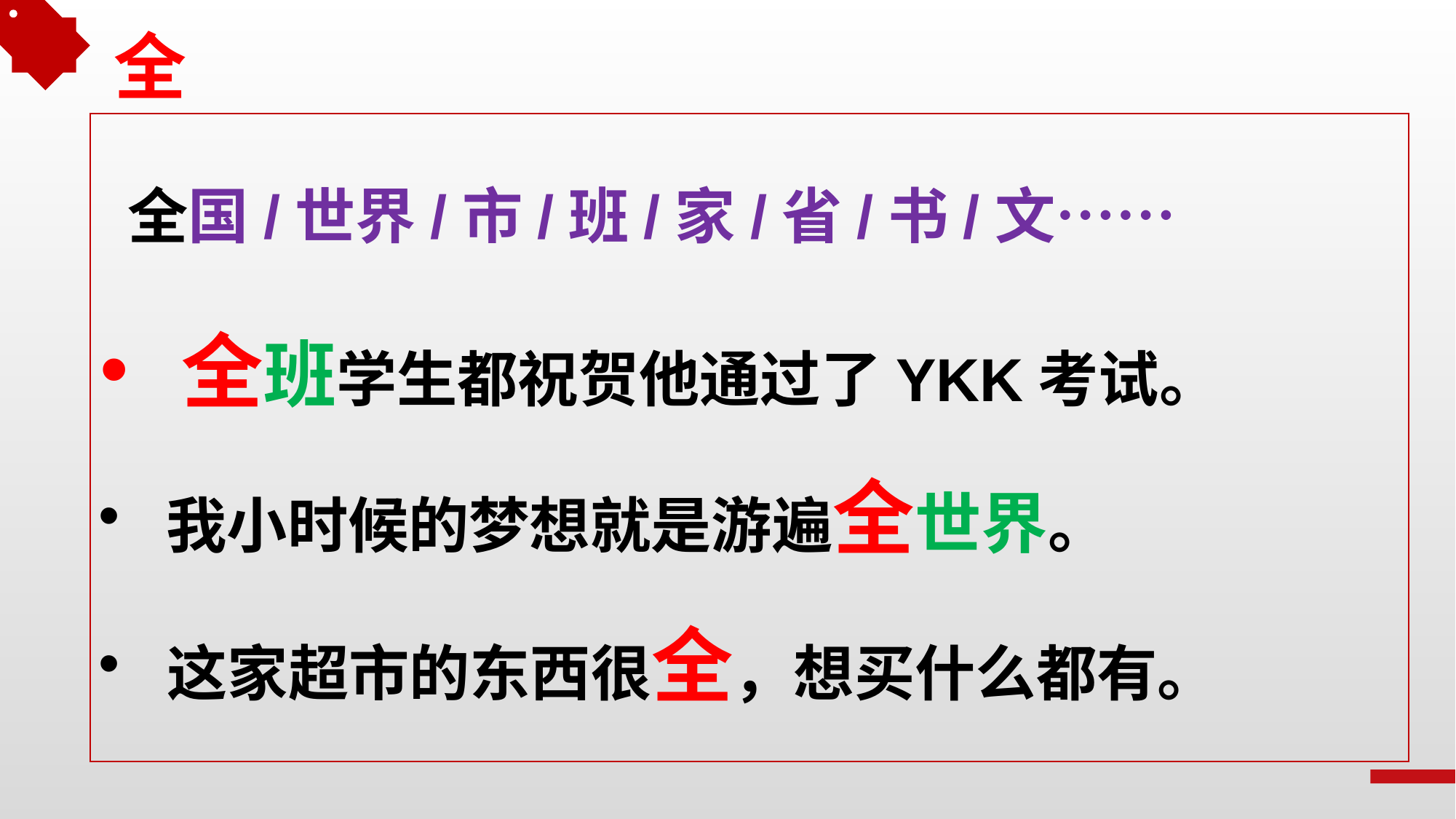

全

全国/世界/市/班/家/省/书/文……
全班学生都祝贺他通过了YKK考试。
我小时候的梦想就是游遍全世界。
这家超市的东西很全，想买什么都有。